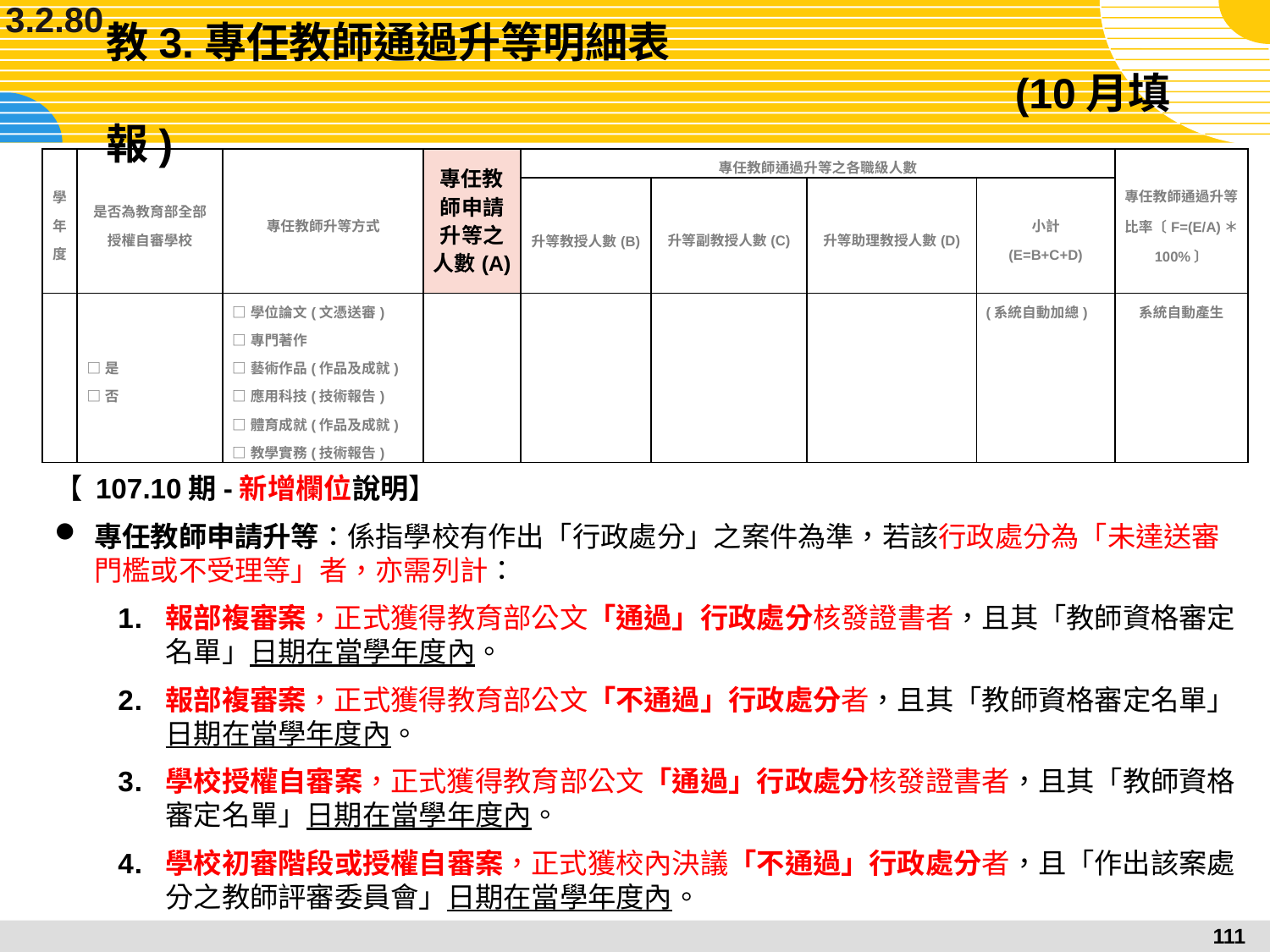

3.2.80
# 教3.專任教師通過升等明細表 (10月填報)
| 學年度 | 是否為教育部全部授權自審學校 | 專任教師升等方式 | 專任教師申請升等之人數(A) | 專任教師通過升等之各職級人數 |  |  |  | 專任教師通過升等比率〔F=(E/A)＊100%〕 |
| --- | --- | --- | --- | --- | --- | --- | --- | --- |
|  |  |  |  | 升等教授人數(B) | 升等副教授人數(C) | 升等助理教授人數(D) | 小計 (E=B+C+D) |  |
|  | □是 □否 | □學位論文(文憑送審) □專門著作 □藝術作品(作品及成就) □應用科技(技術報告) □體育成就(作品及成就) □教學實務(技術報告) |  |  |  |  | (系統自動加總) | 系統自動產生 |
【 107.10期-新增欄位說明】
專任教師申請升等：係指學校有作出「行政處分」之案件為準，若該行政處分為「未達送審門檻或不受理等」者，亦需列計：
報部複審案，正式獲得教育部公文「通過」行政處分核發證書者，且其「教師資格審定名單」日期在當學年度內。
報部複審案，正式獲得教育部公文「不通過」行政處分者，且其「教師資格審定名單」日期在當學年度內。
學校授權自審案，正式獲得教育部公文「通過」行政處分核發證書者，且其「教師資格審定名單」日期在當學年度內。
學校初審階段或授權自審案，正式獲校內決議「不通過」行政處分者，且「作出該案處分之教師評審委員會」日期在當學年度內。